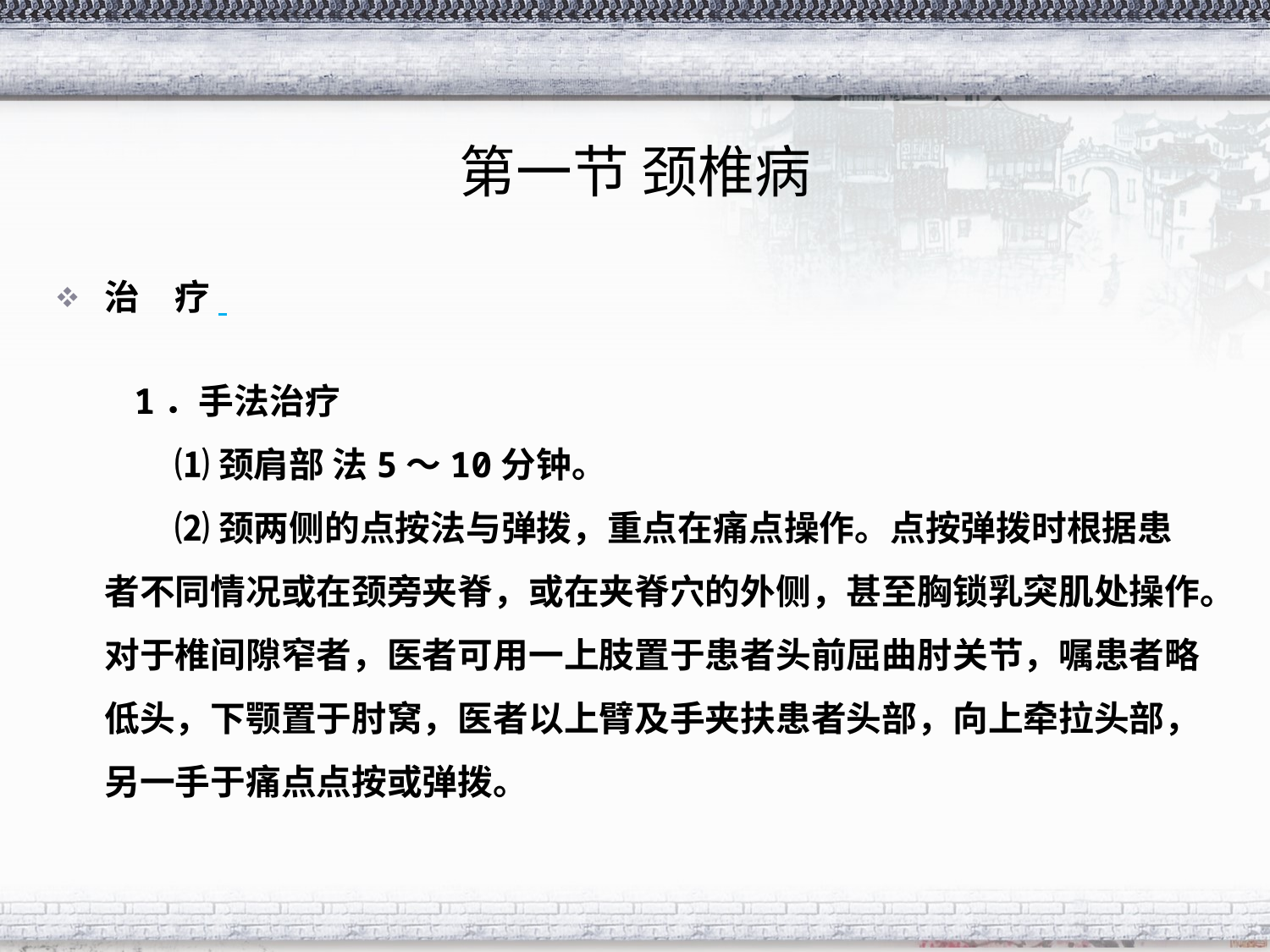

第一节 颈椎病
#
治　疗
　　1．手法治疗
　　⑴ 颈肩部 法5～10分钟。
　　⑵ 颈两侧的点按法与弹拨，重点在痛点操作。点按弹拨时根据患者不同情况或在颈旁夹脊，或在夹脊穴的外侧，甚至胸锁乳突肌处操作。对于椎间隙窄者，医者可用一上肢置于患者头前屈曲肘关节，嘱患者略低头，下颚置于肘窝，医者以上臂及手夹扶患者头部，向上牵拉头部，另一手于痛点点按或弹拨。